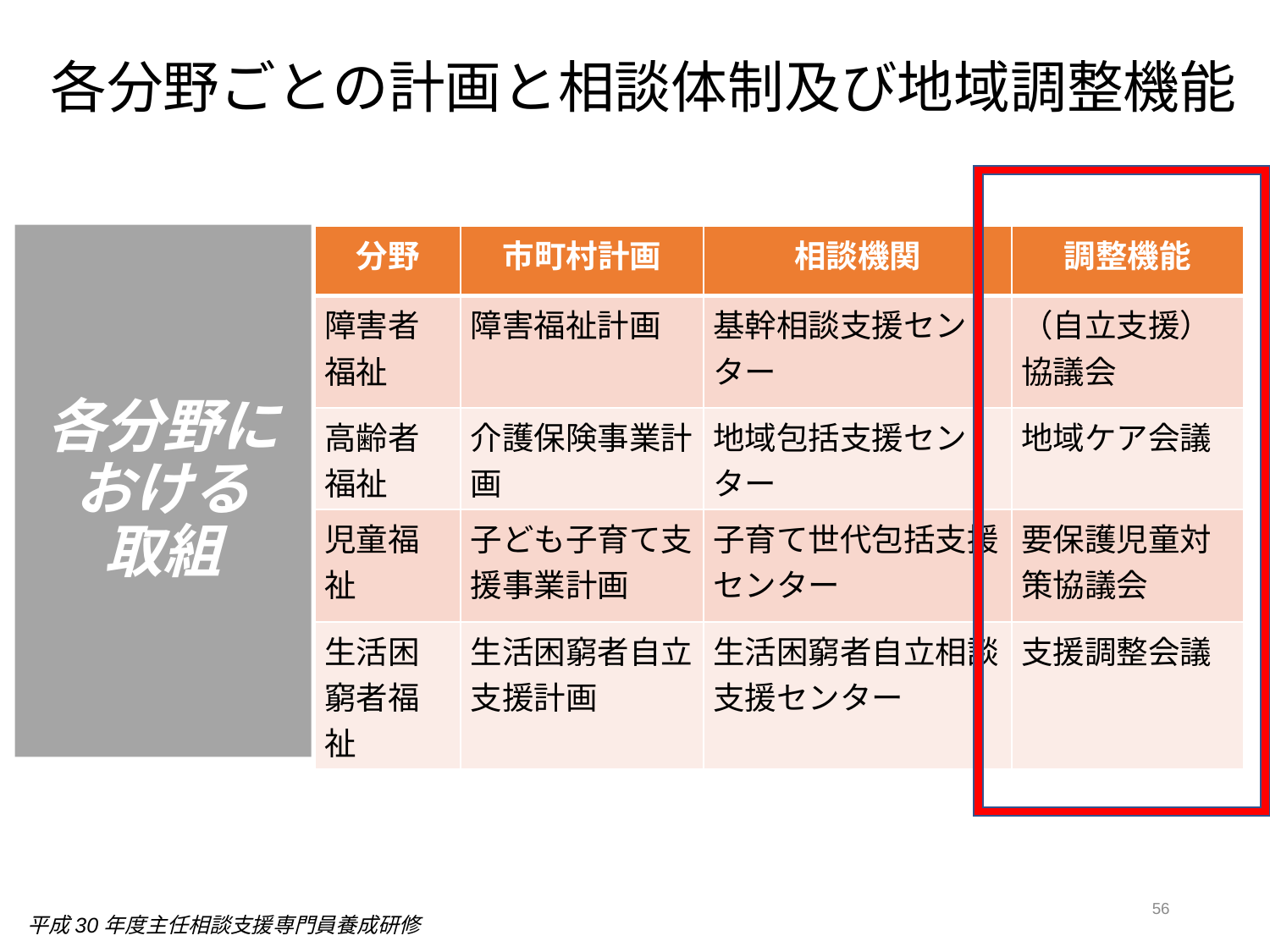

各分野ごとの計画と相談体制及び地域調整機能

各分野に
おける
取組
| 分野 | 市町村計画 | 相談機関 | 調整機能 |
| --- | --- | --- | --- |
| 障害者福祉 | 障害福祉計画 | 基幹相談支援センター | （自立支援）協議会 |
| 高齢者福祉 | 介護保険事業計画 | 地域包括支援センター | 地域ケア会議 |
| 児童福祉 | 子ども子育て支援事業計画 | 子育て世代包括支援センター | 要保護児童対策協議会 |
| 生活困窮者福祉 | 生活困窮者自立支援計画 | 生活困窮者自立相談支援センター | 支援調整会議 |
56
平成30年度主任相談支援専門員養成研修